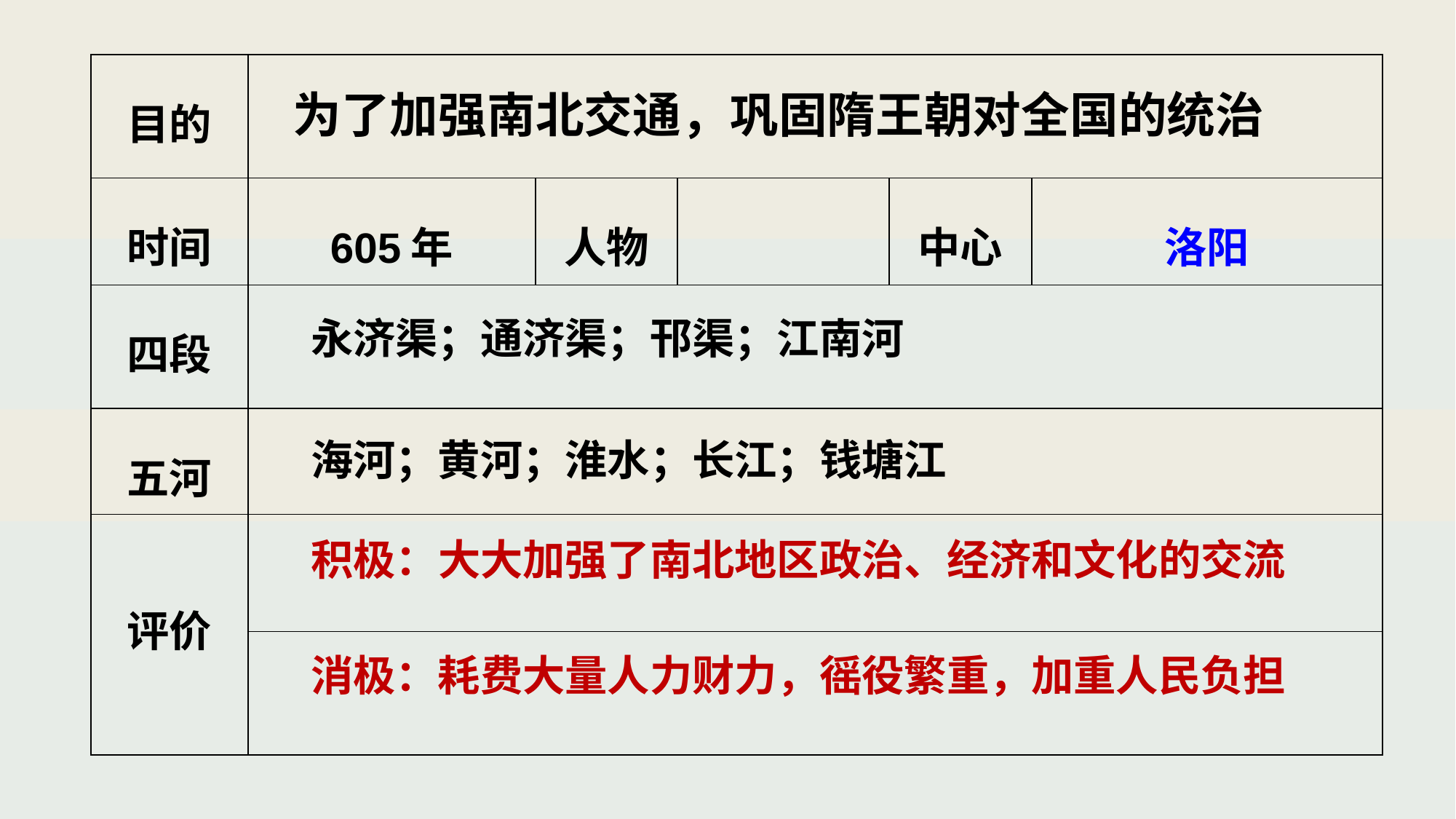

| 目的 |  |  |  |  |  |
| --- | --- | --- | --- | --- | --- |
| 时间 | 605年 | 人物 |  | 中心 | 洛阳 |
| 四段 |  |  |  |  |  |
| 五河 |  |  |  |  |  |
| 评价 |  |  |  |  |  |
|  |  |  |  |  |  |
为了加强南北交通，巩固隋王朝对全国的统治
永济渠；通济渠；邗渠；江南河
海河；黄河；淮水；长江；钱塘江
积极：大大加强了南北地区政治、经济和文化的交流
消极：耗费大量人力财力，徭役繁重，加重人民负担